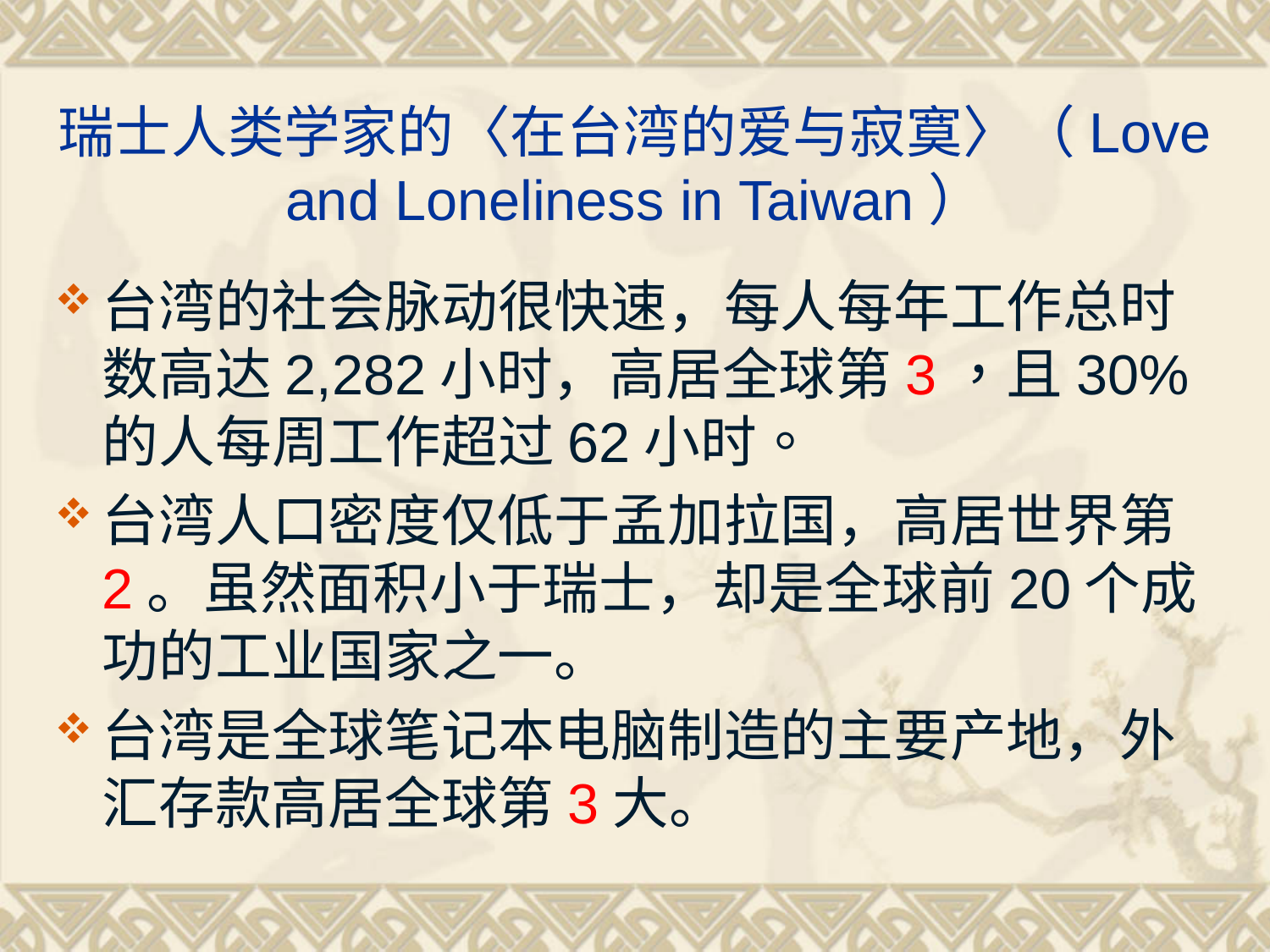

# 瑞士人类学家的〈在台湾的爱与寂寞〉（Love and Loneliness in Taiwan）
台湾的社会脉动很快速，每人每年工作总时数高达2,282小时，高居全球第3，且30%的人每周工作超过62小时。
台湾人口密度仅低于孟加拉国，高居世界第2。虽然面积小于瑞士，却是全球前20个成功的工业国家之一。
台湾是全球笔记本电脑制造的主要产地，外汇存款高居全球第3大。